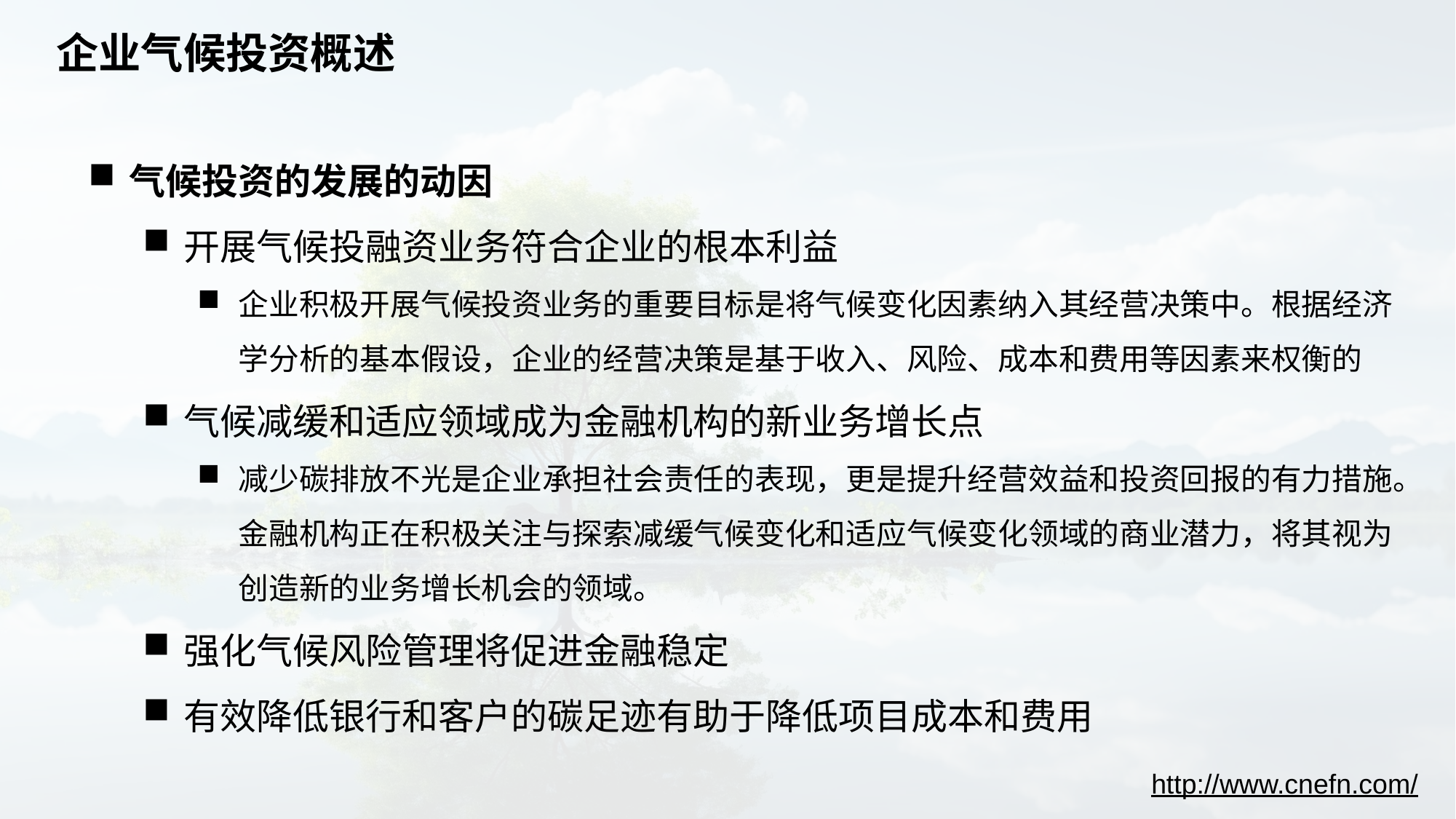

# 企业气候投资概述
气候投资的发展的动因
开展气候投融资业务符合企业的根本利益
企业积极开展气候投资业务的重要目标是将气候变化因素纳入其经营决策中。根据经济学分析的基本假设，企业的经营决策是基于收入、风险、成本和费用等因素来权衡的
气候减缓和适应领域成为金融机构的新业务增长点
减少碳排放不光是企业承担社会责任的表现，更是提升经营效益和投资回报的有力措施。金融机构正在积极关注与探索减缓气候变化和适应气候变化领域的商业潜力，将其视为创造新的业务增长机会的领域。
强化气候风险管理将促进金融稳定
有效降低银行和客户的碳足迹有助于降低项目成本和费用